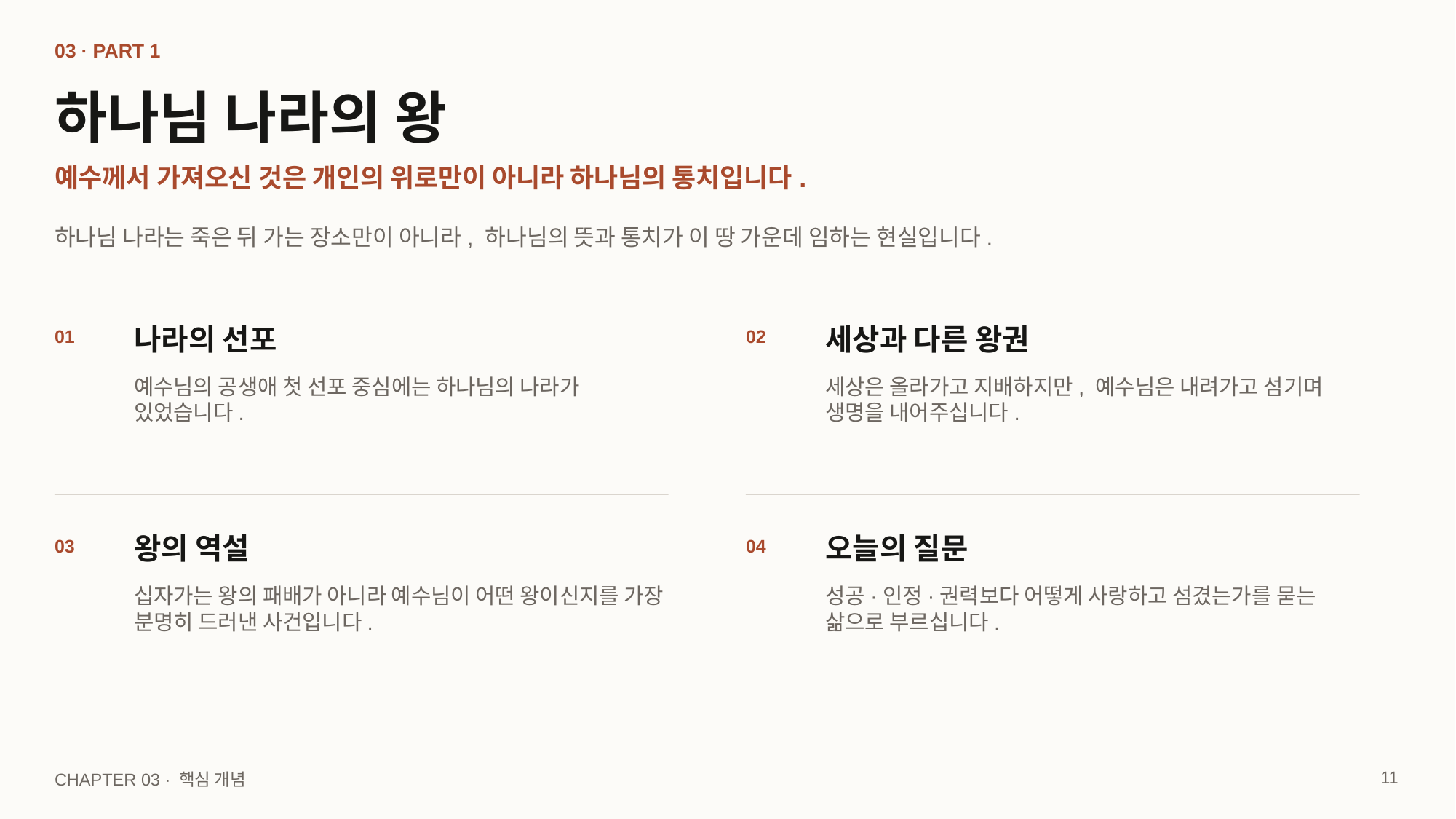

03 · PART 1
하나님 나라의 왕
예수께서 가져오신 것은 개인의 위로만이 아니라 하나님의 통치입니다.
하나님 나라는 죽은 뒤 가는 장소만이 아니라, 하나님의 뜻과 통치가 이 땅 가운데 임하는 현실입니다.
나라의 선포
세상과 다른 왕권
01
02
예수님의 공생애 첫 선포 중심에는 하나님의 나라가 있었습니다.
세상은 올라가고 지배하지만, 예수님은 내려가고 섬기며 생명을 내어주십니다.

왕의 역설
오늘의 질문
03
04
십자가는 왕의 패배가 아니라 예수님이 어떤 왕이신지를 가장 분명히 드러낸 사건입니다.
성공·인정·권력보다 어떻게 사랑하고 섬겼는가를 묻는 삶으로 부르십니다.
11
CHAPTER 03 · 핵심 개념